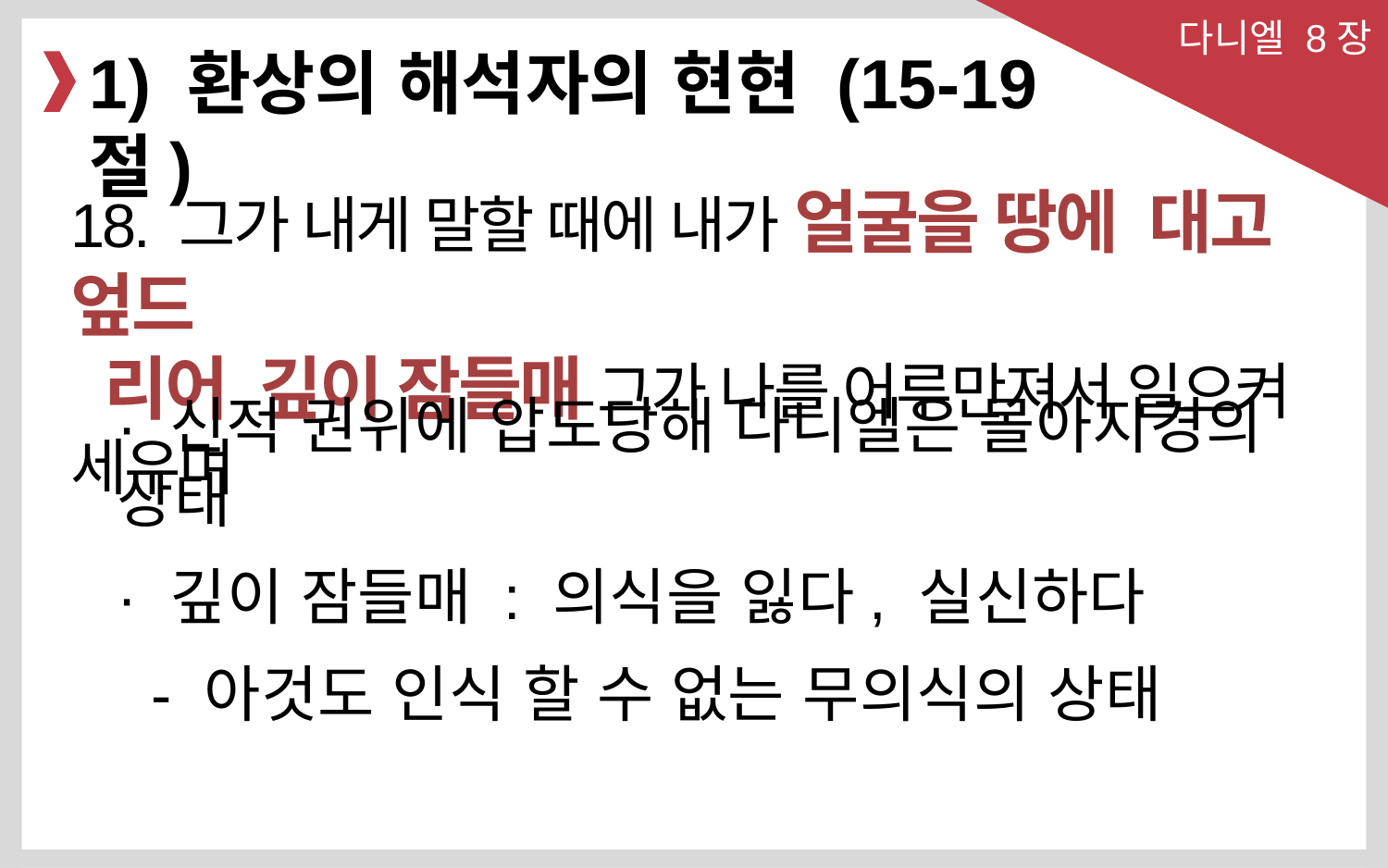

다니엘 8장
1) 환상의 해석자의 현현 (15-19절)

18. 그가 내게 말할 때에 내가 얼굴을 땅에  대고  엎드
  리어  깊이 잠들매 그가 나를 어루만져서 일으켜 세우며
· 신적 권위에 압도당해 다니엘은 몰아지경의 상태
· 깊이 잠들매 : 의식을 잃다, 실신하다
  - 아것도 인식 할 수 없는 무의식의 상태